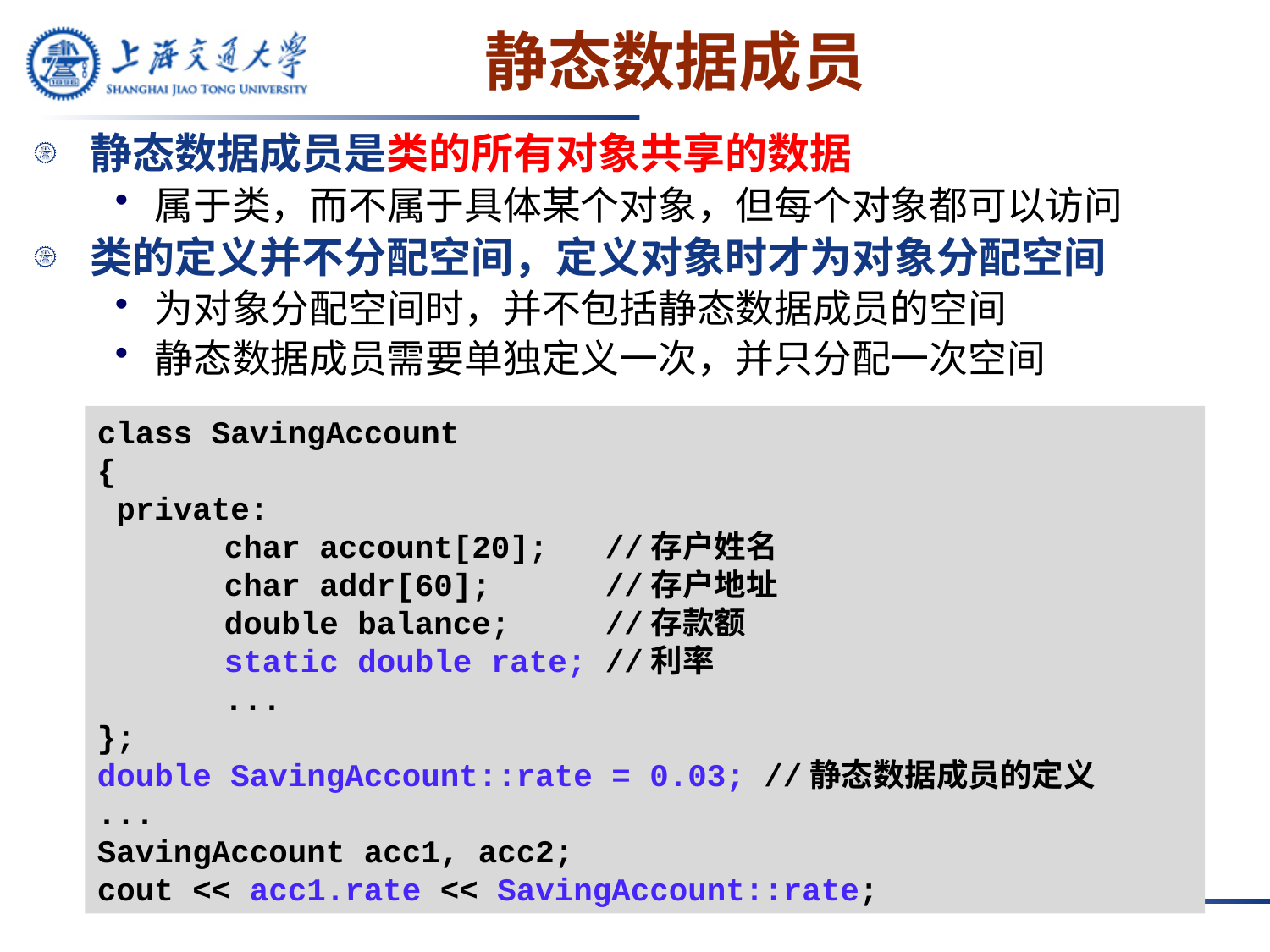

# 静态数据成员
静态数据成员是类的所有对象共享的数据
属于类，而不属于具体某个对象，但每个对象都可以访问
类的定义并不分配空间，定义对象时才为对象分配空间
为对象分配空间时，并不包括静态数据成员的空间
静态数据成员需要单独定义一次，并只分配一次空间
class SavingAccount
{
 private:
	char account[20]; 	//存户姓名
 	char addr[60];   	//存户地址
 	double balance;     //存款额
	static double rate; //利率
	...
};
double SavingAccount::rate = 0.03; //静态数据成员的定义
...
SavingAccount acc1, acc2;
cout << acc1.rate << SavingAccount::rate;